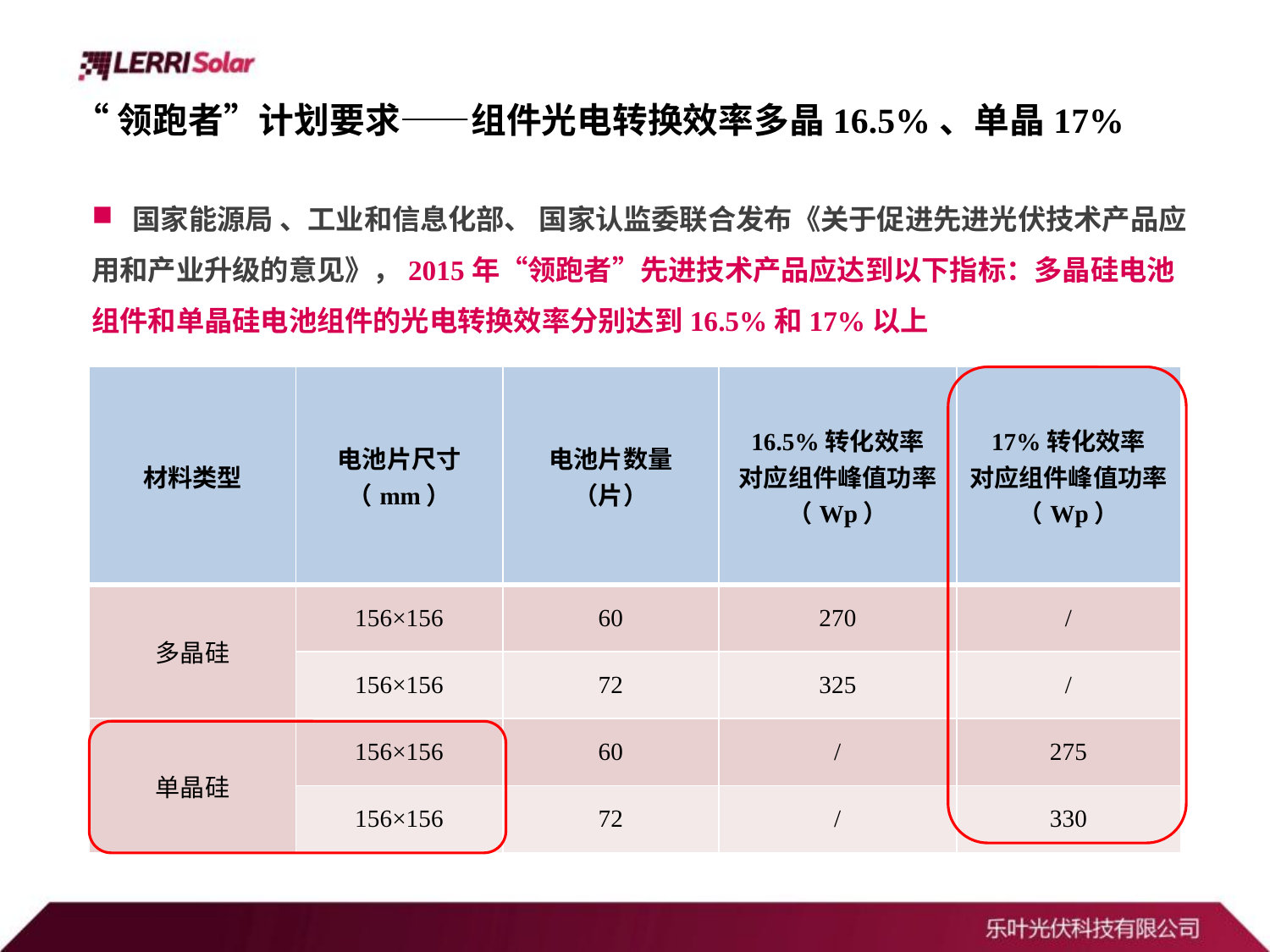

“领跑者”计划要求——组件光电转换效率多晶16.5%、单晶17%
  国家能源局 、工业和信息化部、 国家认监委联合发布《关于促进先进光伏技术产品应用和产业升级的意见》，2015年“领跑者”先进技术产品应达到以下指标：多晶硅电池组件和单晶硅电池组件的光电转换效率分别达到16.5%和17%以上

| 材料类型 | 电池片尺寸（mm） | 电池片数量 （片） | 16.5%转化效率 对应组件峰值功率（Wp） | 17%转化效率 对应组件峰值功率（Wp） |
| --- | --- | --- | --- | --- |
| 多晶硅 | 156×156 | 60 | 270 | / |
|  | 156×156 | 72 | 325 | / |
| 单晶硅 | 156×156 | 60 | / | 275 |
|  | 156×156 | 72 | / | 330 |